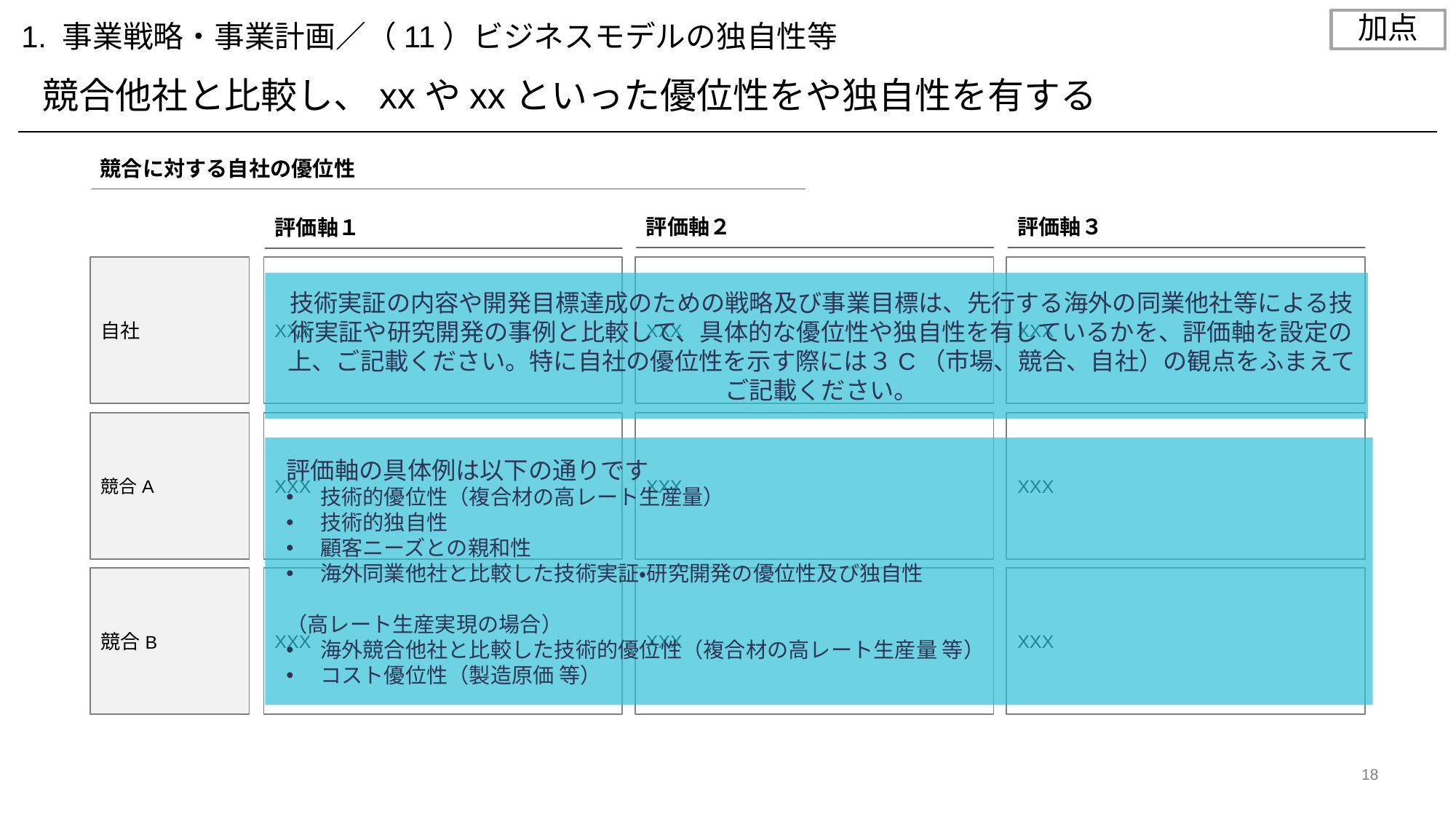

加点
1. 事業戦略・事業計画／（11）ビジネスモデルの独自性等
競合他社と比較し、xxやxxといった優位性をや独自性を有する
競合に対する自社の優位性
評価軸２
評価軸３
評価軸１
自社
XXX
XXX
XXX
技術実証の内容や開発目標達成のための戦略及び事業目標は、先行する海外の同業他社等による技術実証や研究開発の事例と比較して、具体的な優位性や独自性を有しているかを、評価軸を設定の上、ご記載ください。特に自社の優位性を示す際には３C（市場、競合、自社）の観点をふまえてご記載ください。
競合A
XXX
XXX
XXX
評価軸の具体例は以下の通りです
技術的優位性（複合材の高レート生産量）
技術的独自性
顧客ニーズとの親和性
海外同業他社と比較した技術実証・研究開発の優位性及び独自性
（高レート生産実現の場合）
海外競合他社と比較した技術的優位性（複合材の高レート生産量 等）
コスト優位性（製造原価 等）
競合B
XXX
XXX
XXX